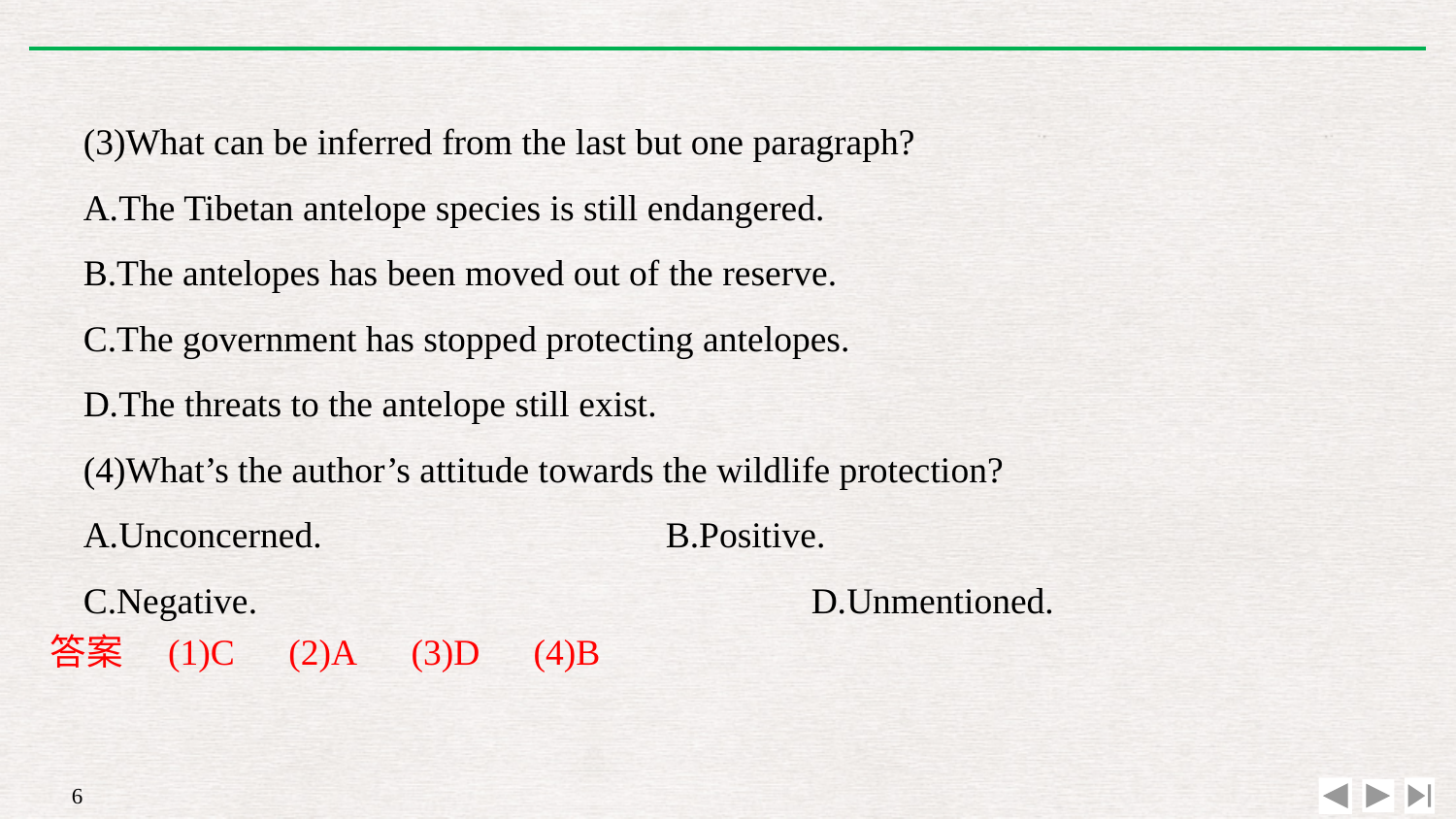

(3)What can be inferred from the last but one paragraph?
A.The Tibetan antelope species is still endangered.
B.The antelopes has been moved out of the reserve.
C.The government has stopped protecting antelopes.
D.The threats to the antelope still exist.
(4)What’s the author’s attitude towards the wildlife protection?
A.Unconcerned.  			B.Positive.
C.Negative.  				D.Unmentioned.
答案　(1)C　(2)A　(3)D　(4)B